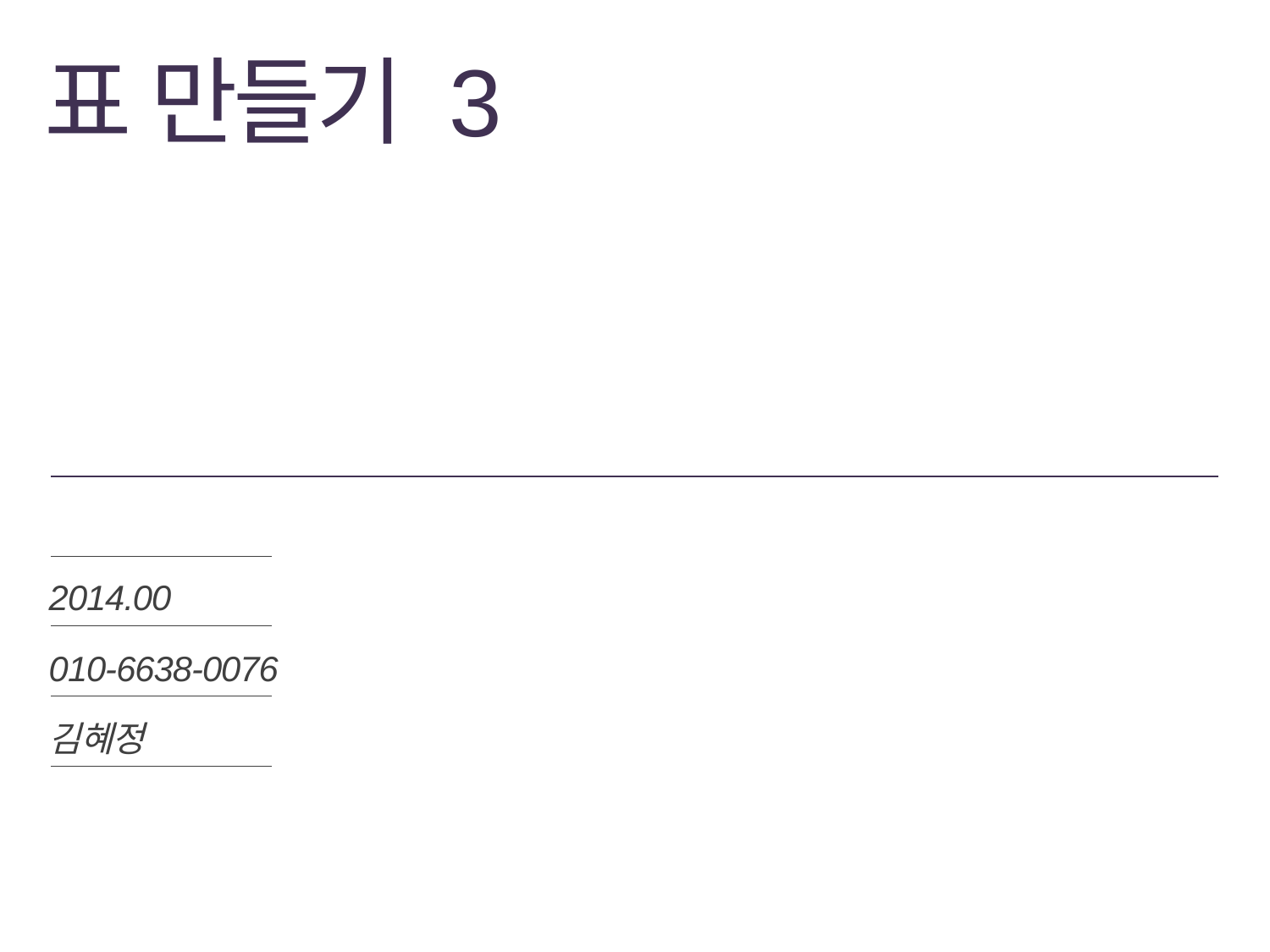

# 표 만들기 3
2014.00
010-6638-0076
김혜정